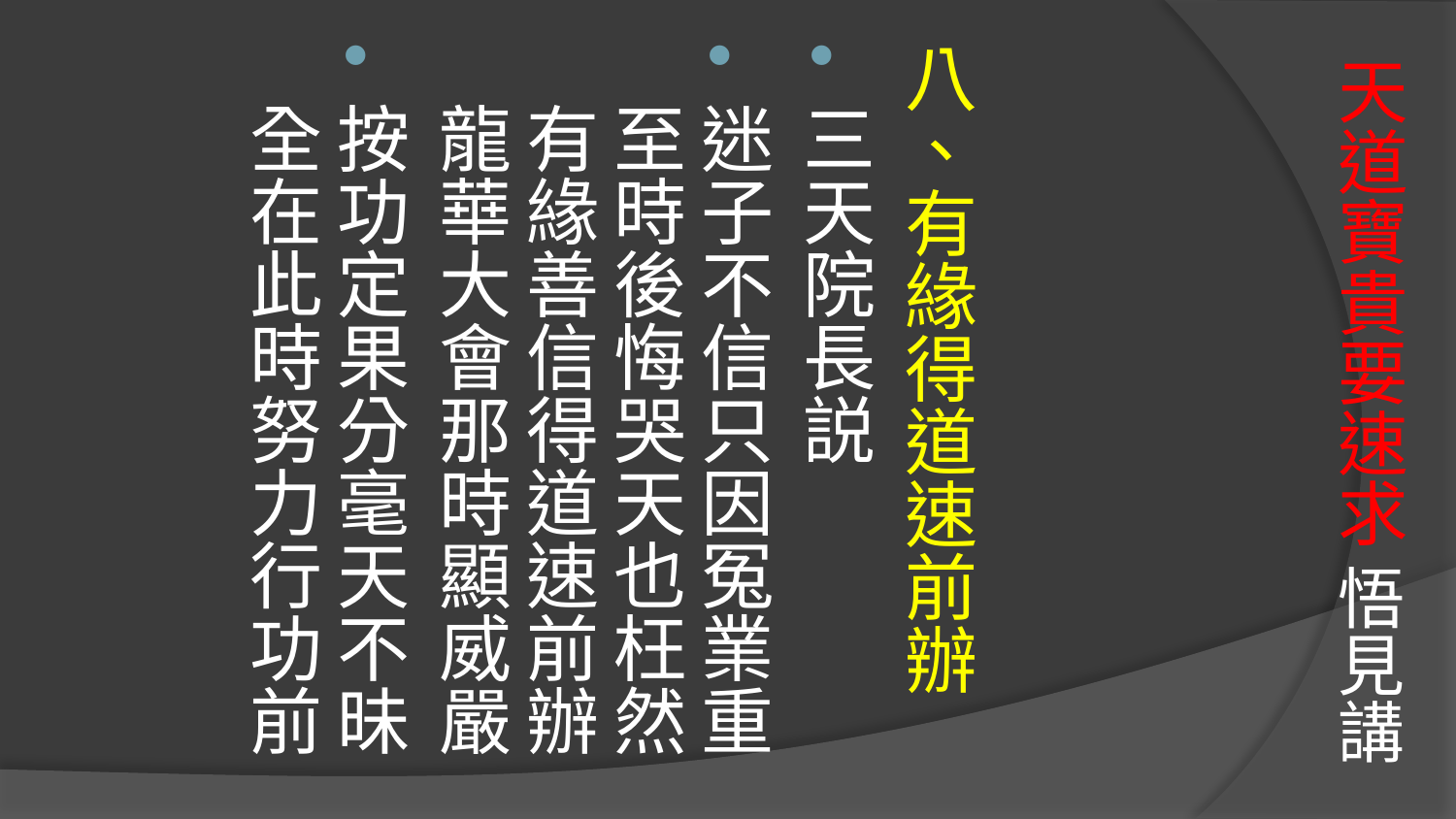

八、有緣得道速前辦
三天院長説
迷子不信只因冤業重 
至時後悔哭天也枉然
有緣善信得道速前辦 
龍華大會那時顯威嚴
按功定果分毫天不昧 
全在此時努力行功前

# 天道寶貴要速求 悟見講